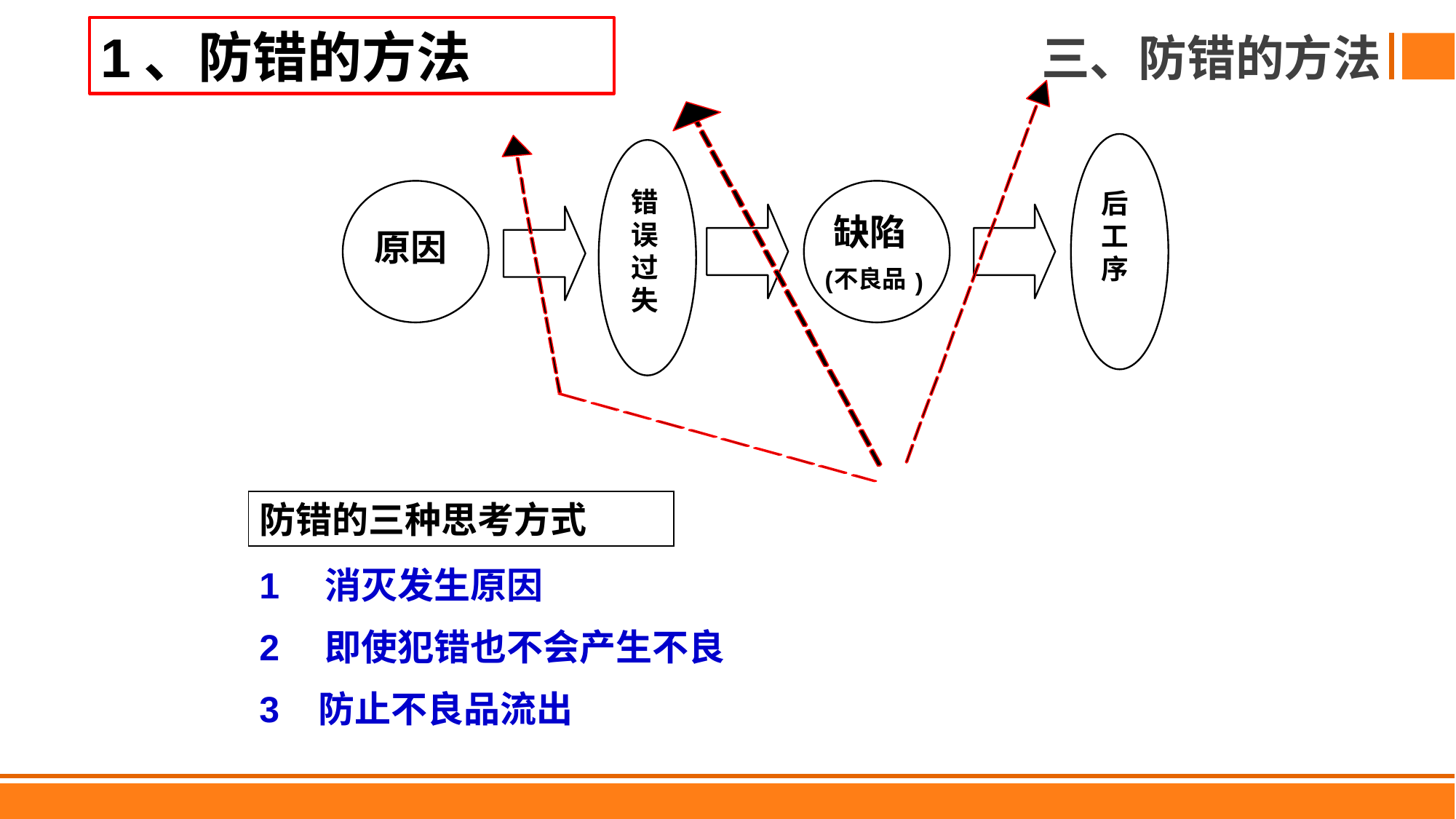

1、防错的方法
三、防错的方法

后
工
序

错
误
过
失

原因

缺陷

不良品
(
)

防错的三种思考方式
1　消灭发生原因
2　即使犯错也不会产生不良
3   防止不良品流出